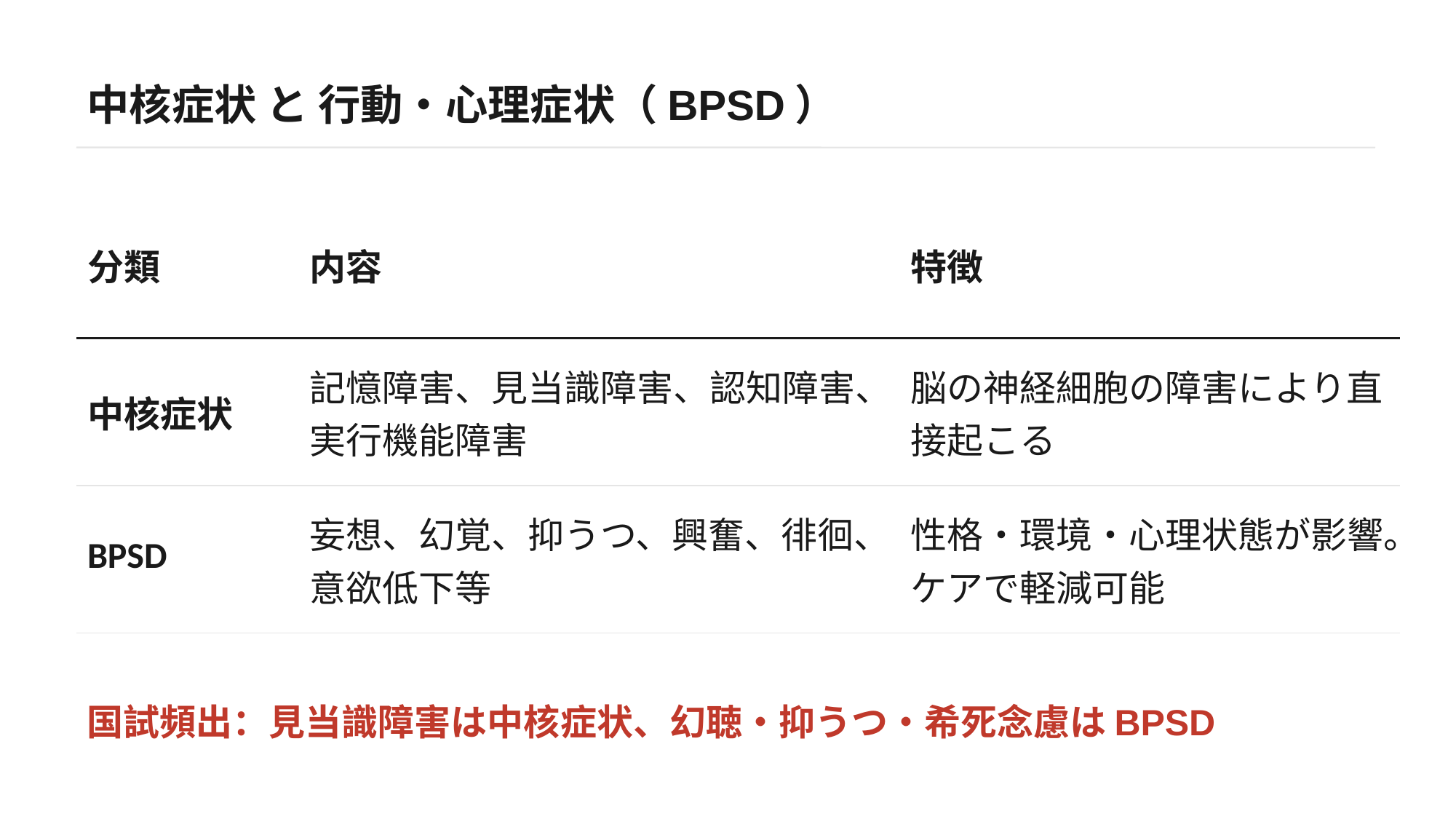

中核症状 と 行動・心理症状（BPSD）

| 分類 | 内容 | 特徴 |
| --- | --- | --- |
| 中核症状 | 記憶障害、見当識障害、認知障害、実行機能障害 | 脳の神経細胞の障害により直接起こる |
| BPSD | 妄想、幻覚、抑うつ、興奮、徘徊、意欲低下等 | 性格・環境・心理状態が影響。ケアで軽減可能 |
国試頻出：見当識障害は中核症状、幻聴・抑うつ・希死念慮はBPSD